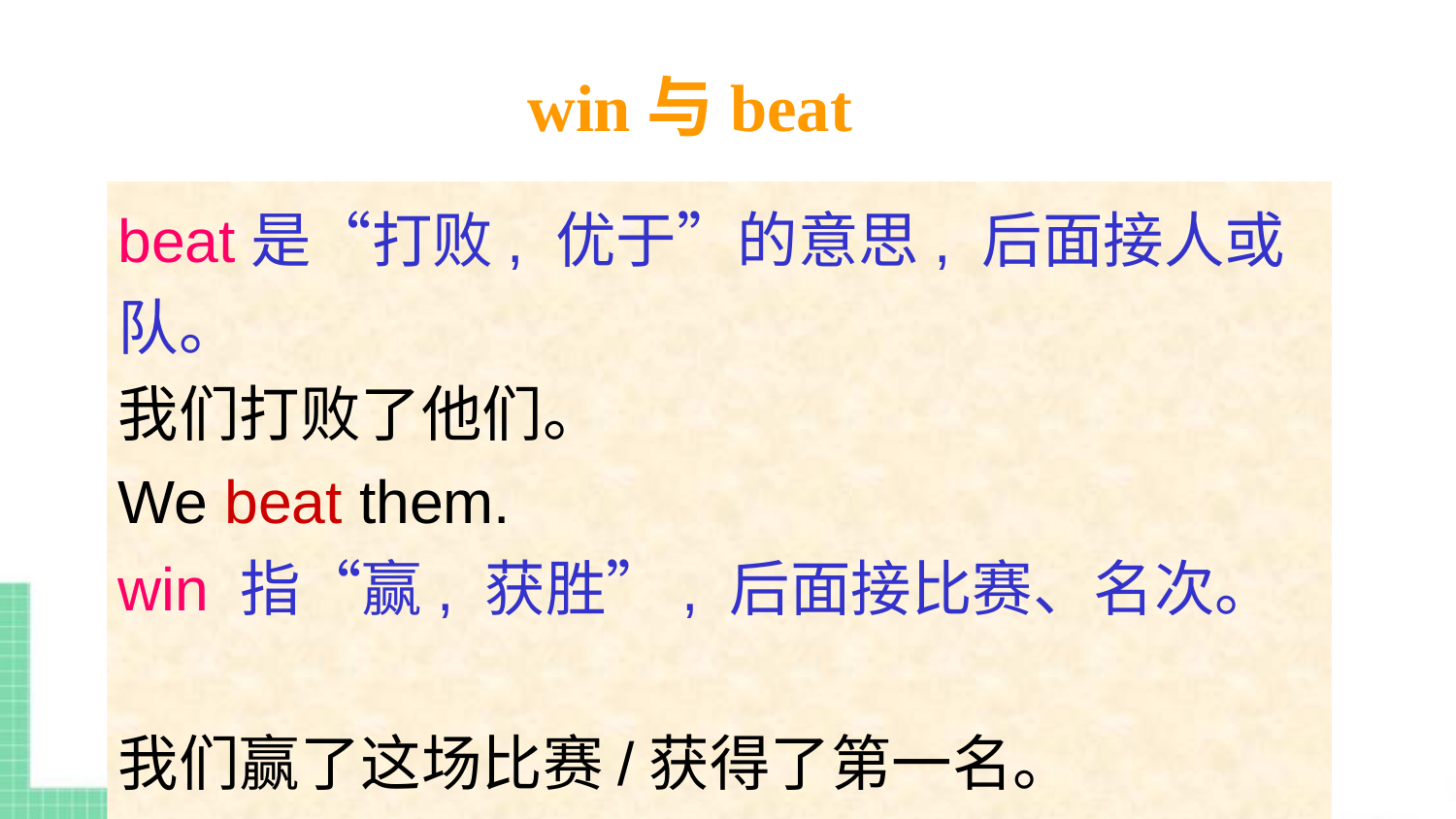

win与beat
beat是“打败, 优于”的意思, 后面接人或队。
我们打败了他们。
We beat them.
win 指“赢, 获胜”, 后面接比赛、名次。
我们赢了这场比赛/获得了第一名。
We won the match/game/race/the first place.